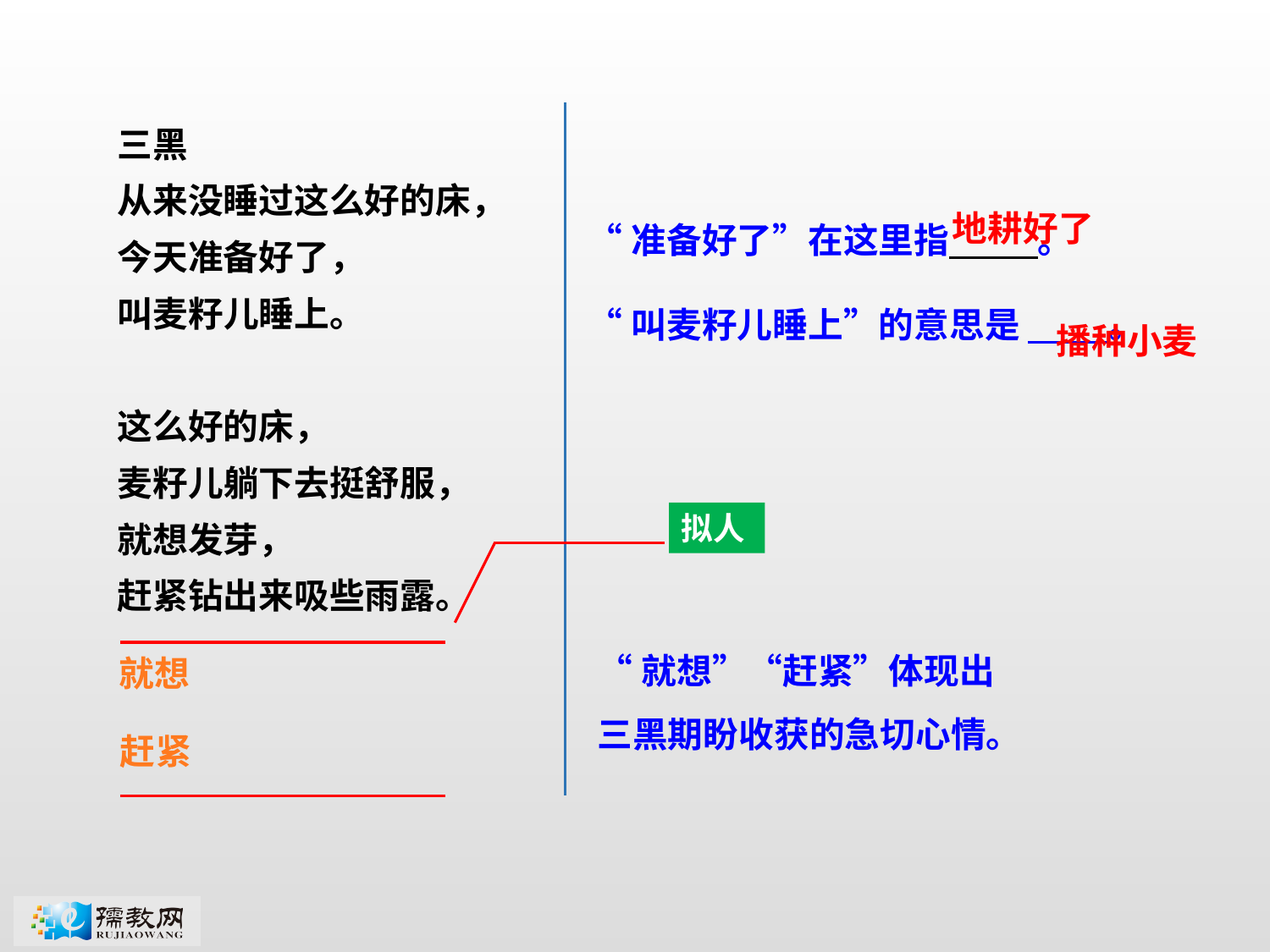

三黑
从来没睡过这么好的床，
今天准备好了，
叫麦籽儿睡上。

这么好的床，
麦籽儿躺下去挺舒服，
就想发芽，
赶紧钻出来吸些雨露。
“准备好了”在这里指           。
“叫麦籽儿睡上”的意思是           。
地耕好了
播种小麦
拟人
“就想”“赶紧”体现出三黑期盼收获的急切心情。
就想
赶紧